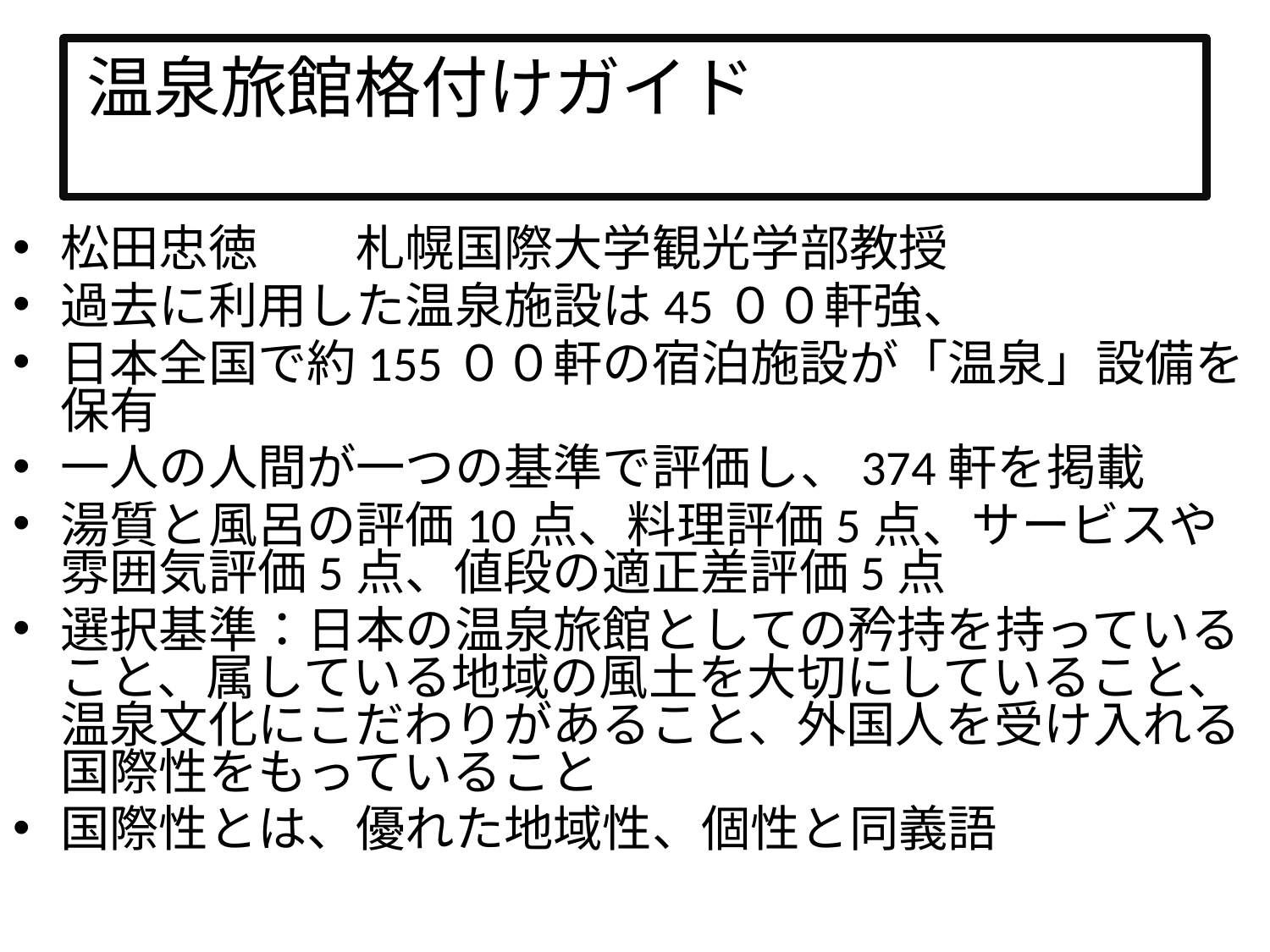

# 温泉旅館格付けガイド
松田忠徳　　札幌国際大学観光学部教授
過去に利用した温泉施設は45００軒強、
日本全国で約155００軒の宿泊施設が「温泉」設備を保有
一人の人間が一つの基準で評価し、374軒を掲載
湯質と風呂の評価10点、料理評価5点、サービスや雰囲気評価5点、値段の適正差評価5点
選択基準：日本の温泉旅館としての矜持を持っていること、属している地域の風土を大切にしていること、温泉文化にこだわりがあること、外国人を受け入れる国際性をもっていること
国際性とは、優れた地域性、個性と同義語